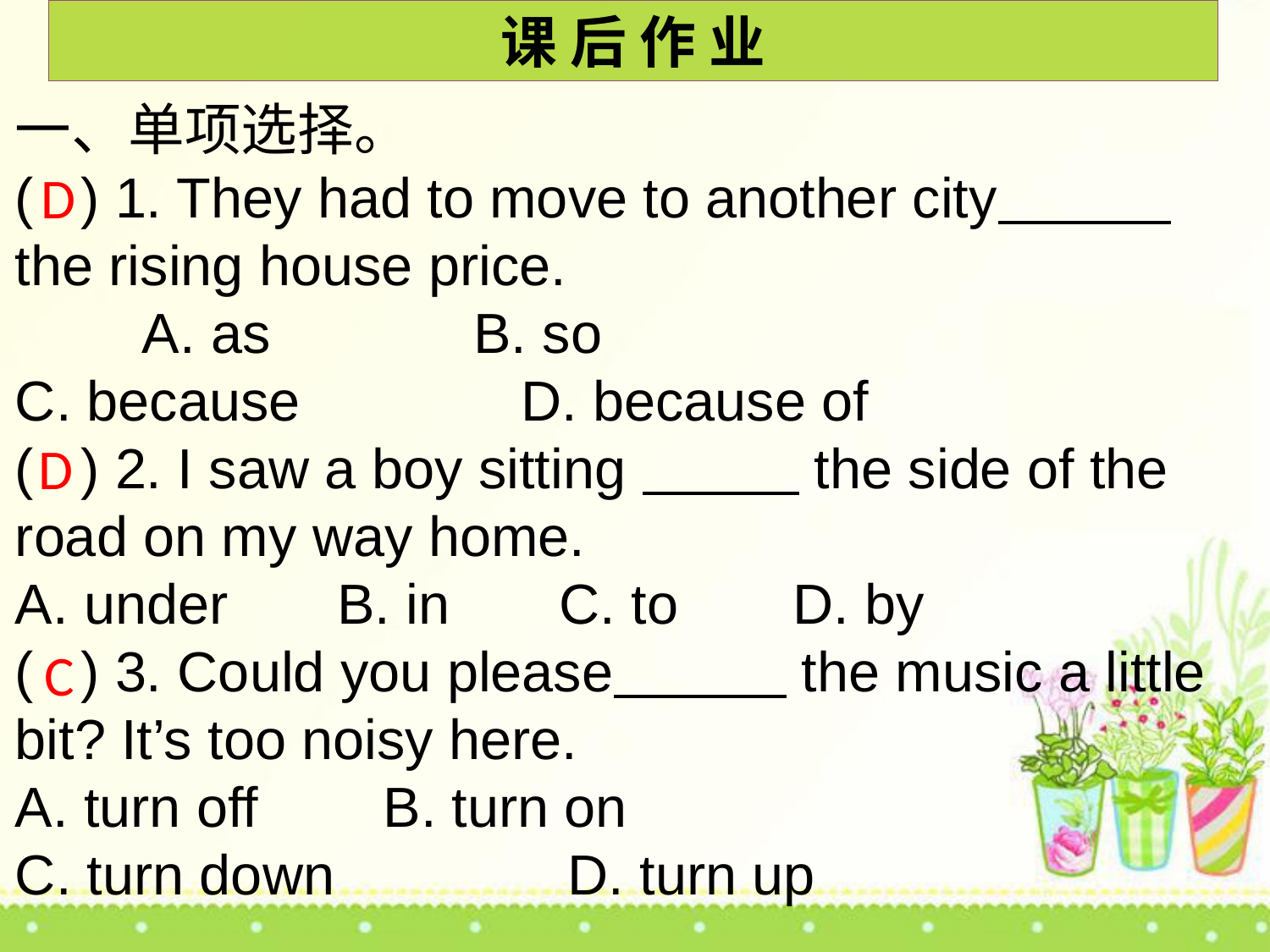

课 后 作 业
一、单项选择。
(   ) 1. They had to move to another city            the rising house price.
	A. as             B. so
C. because	        D. because of
(   ) 2. I saw a boy sitting            the side of the road on my way home.
A. under       B. in       C. to	 D. by
(   ) 3. Could you please            the music a little bit? It’s too noisy here.
A. turn off        B. turn on
C. turn down	           D. turn up
D
D
C